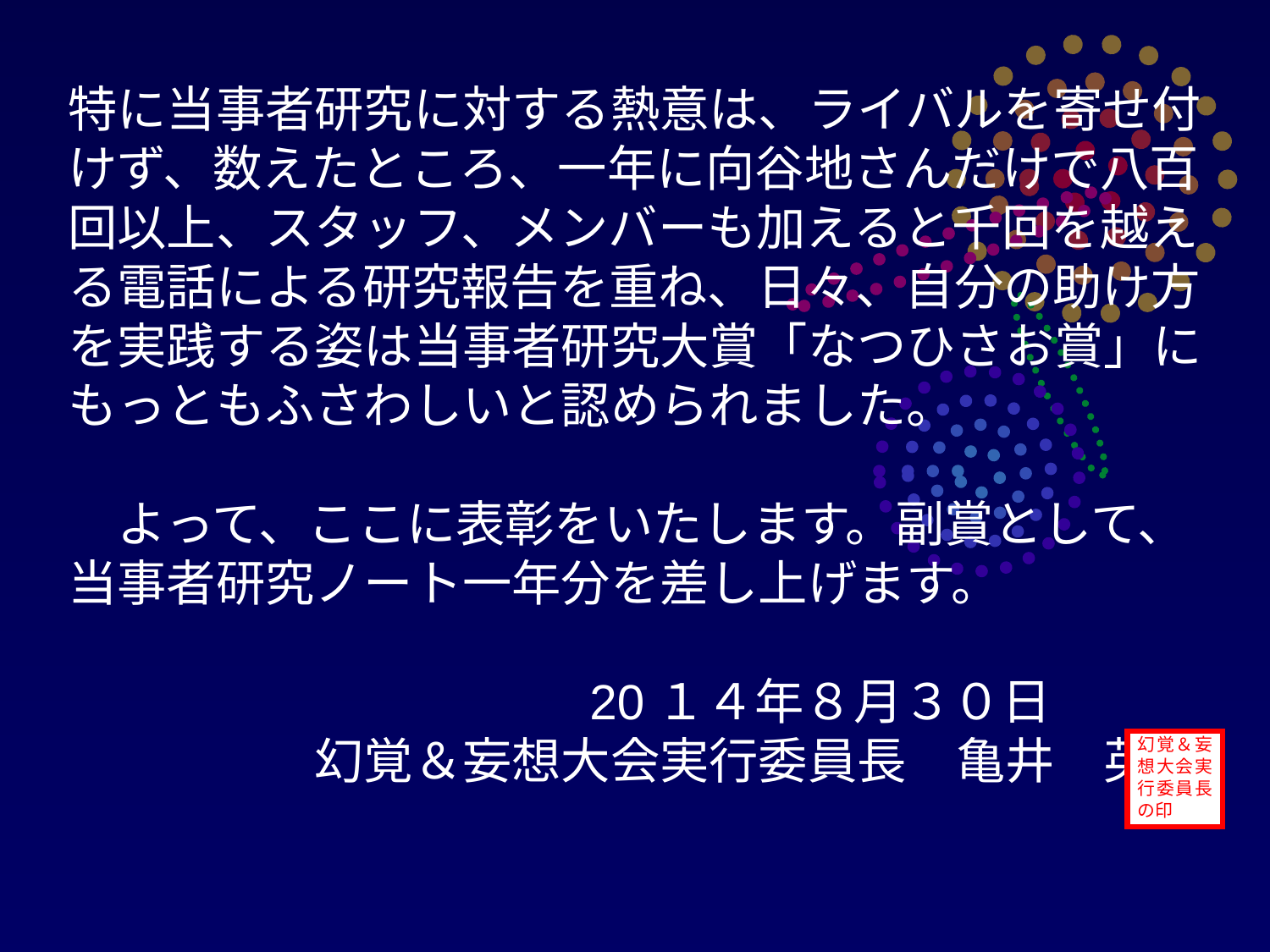

特に当事者研究に対する熱意は、ライバルを寄せ付けず、数えたところ、一年に向谷地さんだけで八百回以上、スタッフ、メンバーも加えると千回を越える電話による研究報告を重ね、日々、自分の助け方を実践する姿は当事者研究大賞「なつひさお賞」にもっともふさわしいと認められました。

　よって、ここに表彰をいたします。副賞として、当事者研究ノート一年分を差し上げます。

20１４年８月３０日
　　　　　幻覚＆妄想大会実行委員長　亀井　英俊

幻覚＆妄想大会実行委員長の印